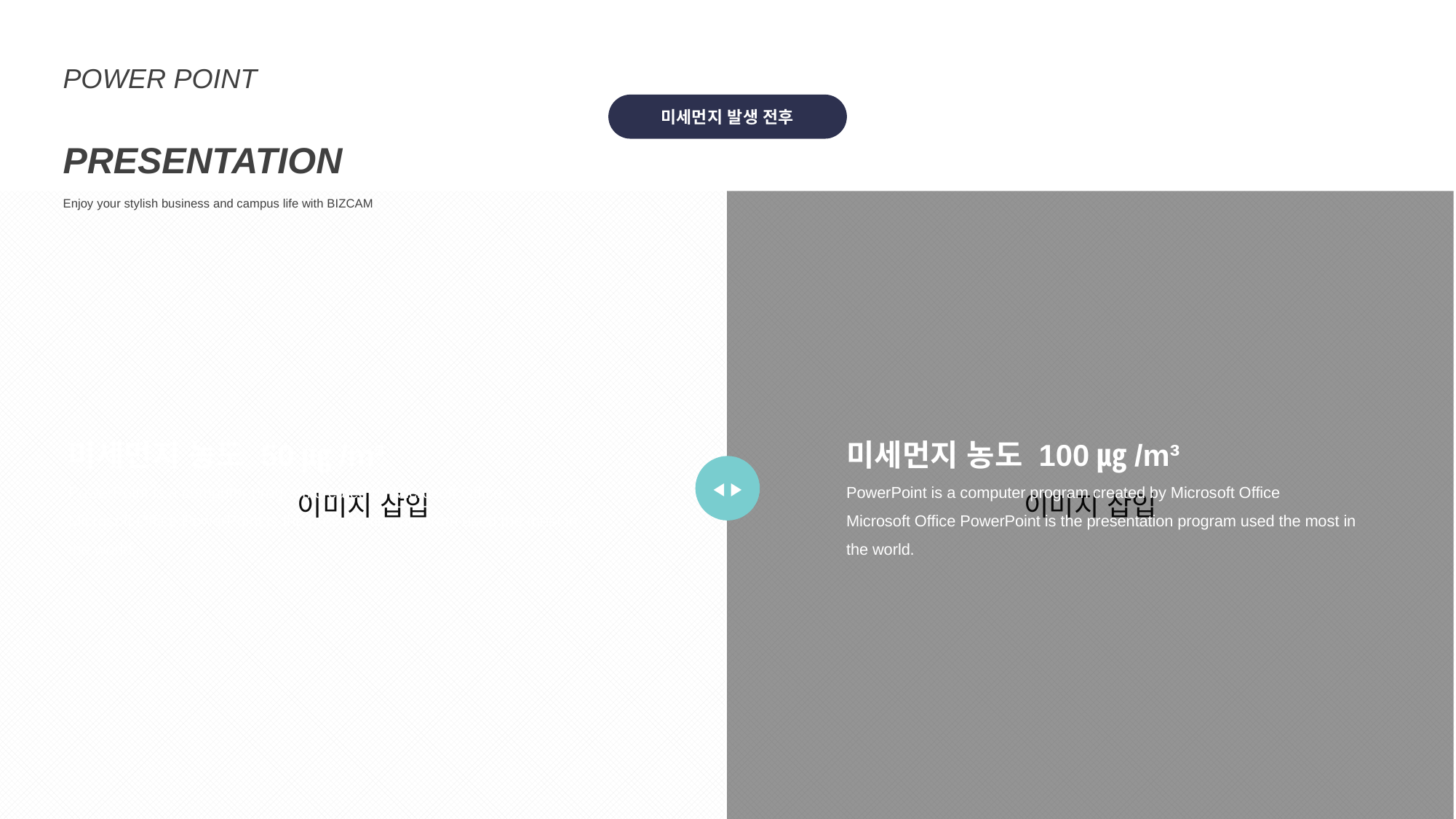

POWER POINT PRESENTATION
Enjoy your stylish business and campus life with BIZCAM
미세먼지 발생 전후
Before
After
이미지 삽입

이미지 삽입
미세먼지 농도 50㎍/m³
PowerPoint is a computer program created by Microsoft Office
Microsoft Office PowerPoint is the presentation program used the most in the world.
미세먼지 농도 100㎍/m³
PowerPoint is a computer program created by Microsoft Office
Microsoft Office PowerPoint is the presentation program used the most in the world.

◀ ▶